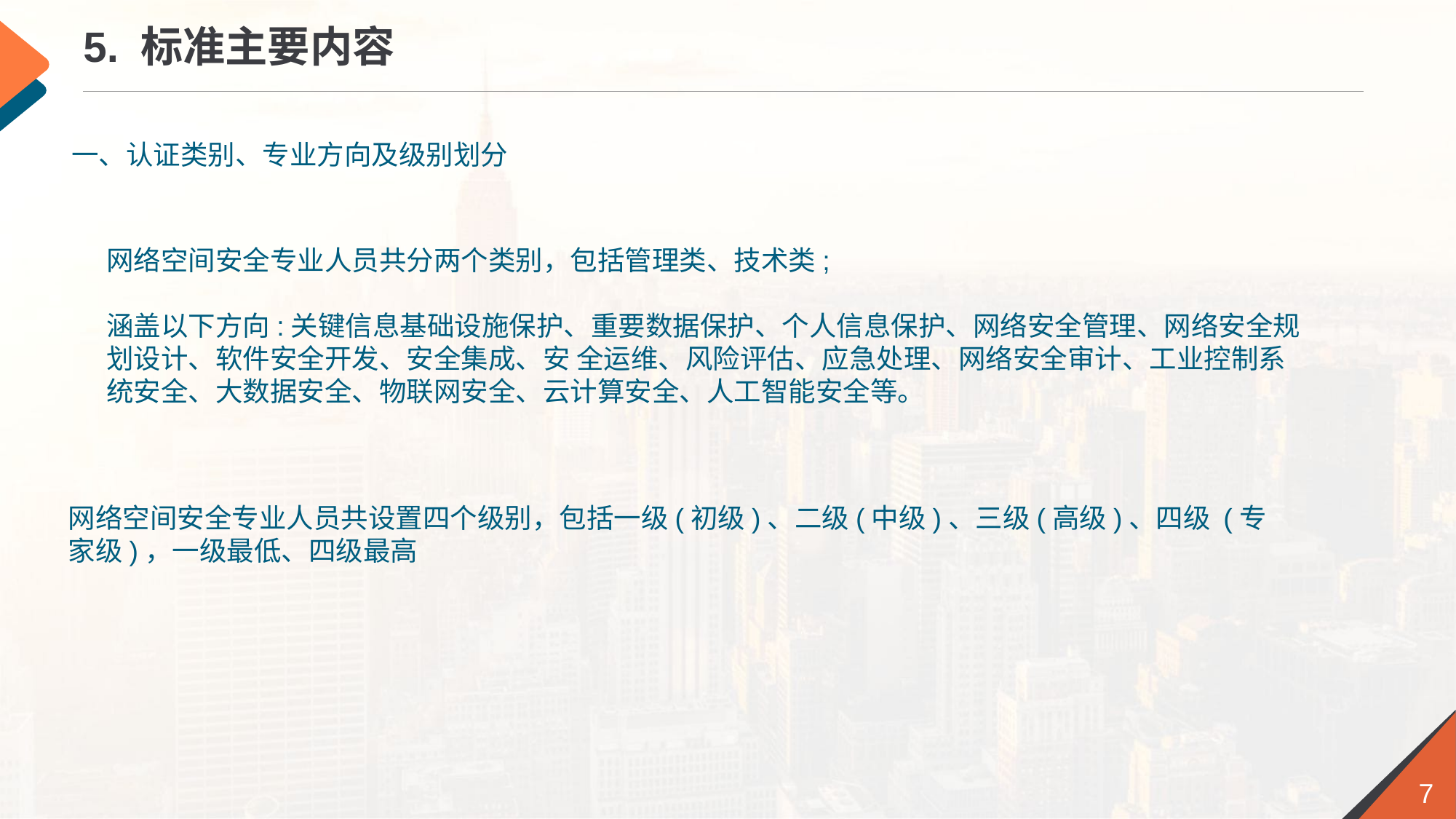

5. 标准主要内容

 一、认证类别、专业方向及级别划分
网络空间安全专业人员共分两个类别，包括管理类、技术类;

涵盖以下方向:关键信息基础设施保护、重要数据保护、个人信息保护、网络安全管理、网络安全规划设计、软件安全开发、安全集成、安 全运维、风险评估、应急处理、网络安全审计、工业控制系统安全、大数据安全、物联网安全、云计算安全、人工智能安全等。

网络空间安全专业人员共设置四个级别，包括一级(初级)、二级(中级)、三级(高级)、四级 (专家级)，一级最低、四级最高